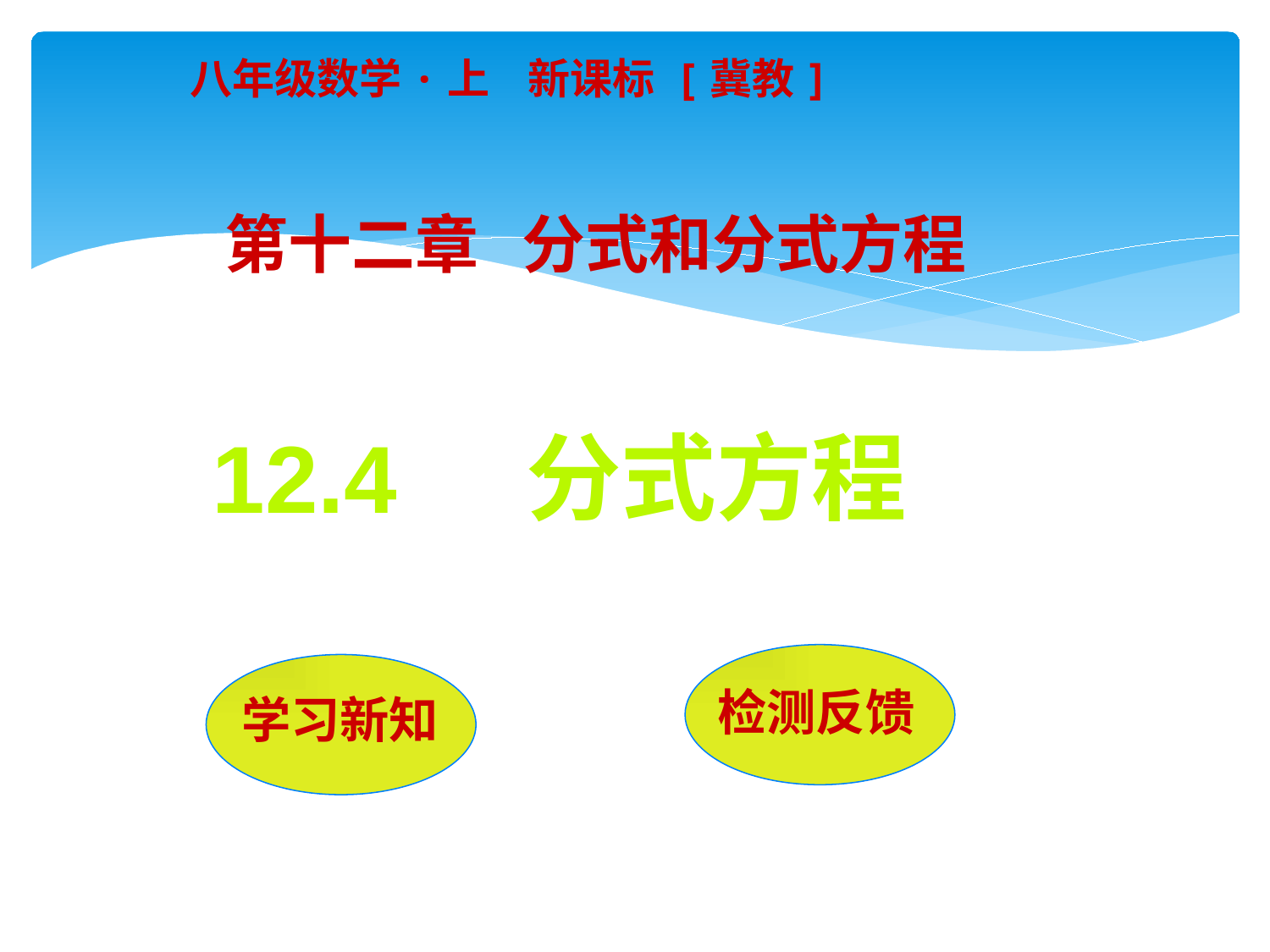

八年级数学·上    新课标 [冀教]
#
第十二章   分式和分式方程
12.4    分式方程

检测反馈

 学习新知